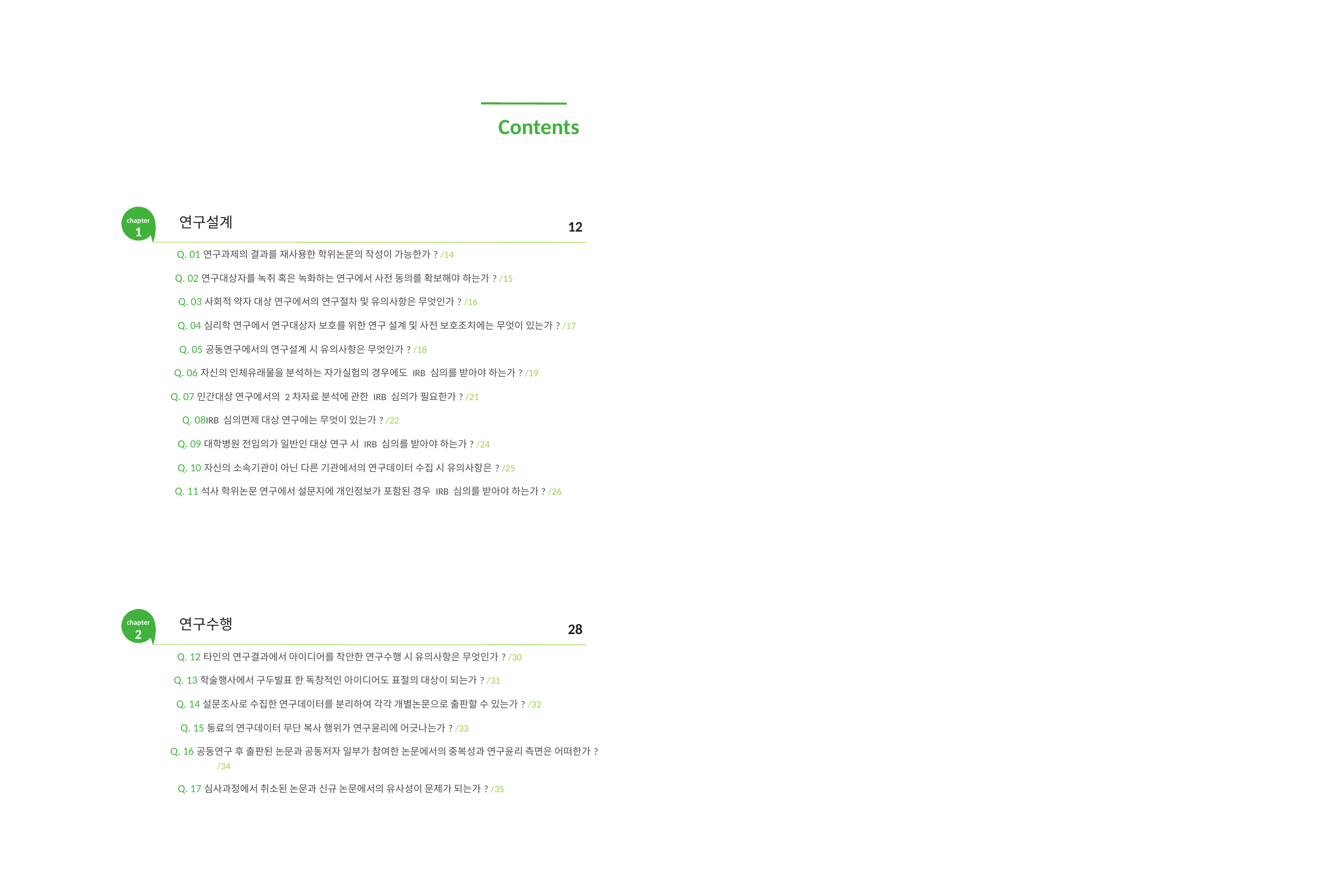

Contents
chapter
1
연구설계
12
Q. 01연구과제의 결과를 재사용한 학위논문의 작성이 가능한가? /14
Q. 02연구대상자를 녹취 혹은 녹화하는 연구에서 사전 동의를 확보해야 하는가? /15
Q. 03사회적 약자 대상 연구에서의 연구절차 및 유의사항은 무엇인가? /16
Q. 04심리학 연구에서 연구대상자 보호를 위한 연구 설계 및 사전 보호조치에는 무엇이 있는가? /17
Q. 05공동연구에서의 연구설계 시 유의사항은 무엇인가? /18
Q. 06자신의 인체유래물을 분석하는 자가실험의 경우에도 IRB 심의를 받아야 하는가? /19
Q. 07인간대상 연구에서의 2차자료 분석에 관한 IRB 심의가 필요한가? /21
Q. 08IRB 심의면제 대상 연구에는 무엇이 있는가? /22
Q. 09대학병원 전임의가 일반인 대상 연구 시 IRB 심의를 받아야 하는가? /24
Q. 10자신의 소속기관이 아닌 다른 기관에서의 연구데이터 수집 시 유의사항은? /25
Q. 11석사 학위논문 연구에서 설문지에 개인정보가 포함된 경우 IRB 심의를 받아야 하는가? /26
chapter
2
연구수행
28
Q. 12타인의 연구결과에서 아이디어를 착안한 연구수행 시 유의사항은 무엇인가? /30
Q. 13학술행사에서 구두발표 한 독창적인 아이디어도 표절의 대상이 되는가? /31
Q. 14설문조사로 수집한 연구데이터를 분리하여 각각 개별논문으로 출판할 수 있는가? /32
Q. 15동료의 연구데이터 무단 복사 행위가 연구윤리에 어긋나는가? /33
Q. 16공동연구 후 출판된 논문과 공동저자 일부가 참여한 논문에서의 중복성과 연구윤리 측면은 어떠한가?
/34
Q. 17심사과정에서 취소된 논문과 신규 논문에서의 유사성이 문제가 되는가? /35